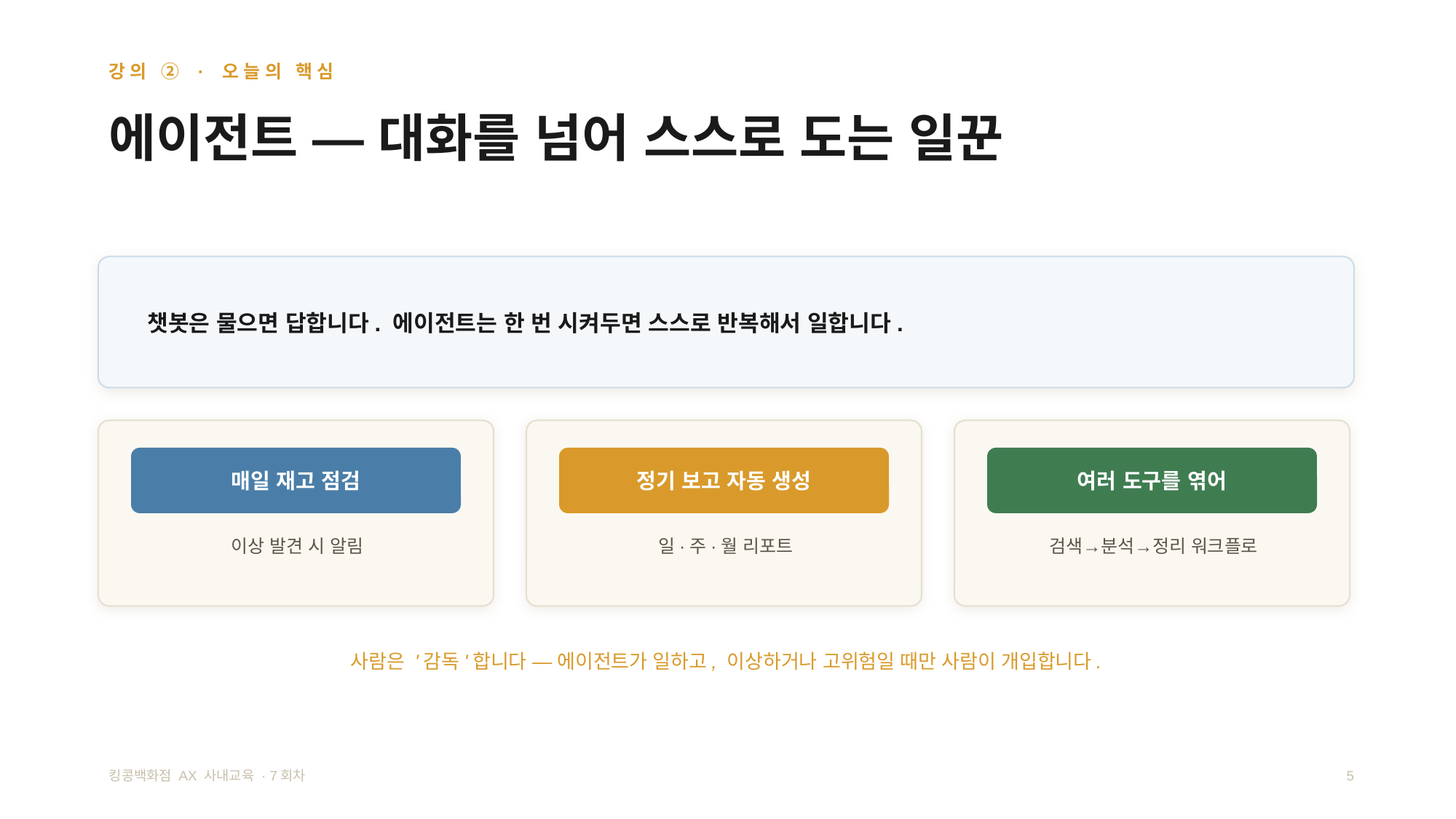

강의 ② · 오늘의 핵심
에이전트 — 대화를 넘어 스스로 도는 일꾼

챗봇은 물으면 답합니다. 에이전트는 한 번 시켜두면 스스로 반복해서 일합니다.

매일 재고 점검

정기 보고 자동 생성

여러 도구를 엮어
이상 발견 시 알림
일·주·월 리포트
검색→분석→정리 워크플로
사람은 '감독'합니다 — 에이전트가 일하고, 이상하거나 고위험일 때만 사람이 개입합니다.
킹콩백화점 AX 사내교육 · 7회차
5